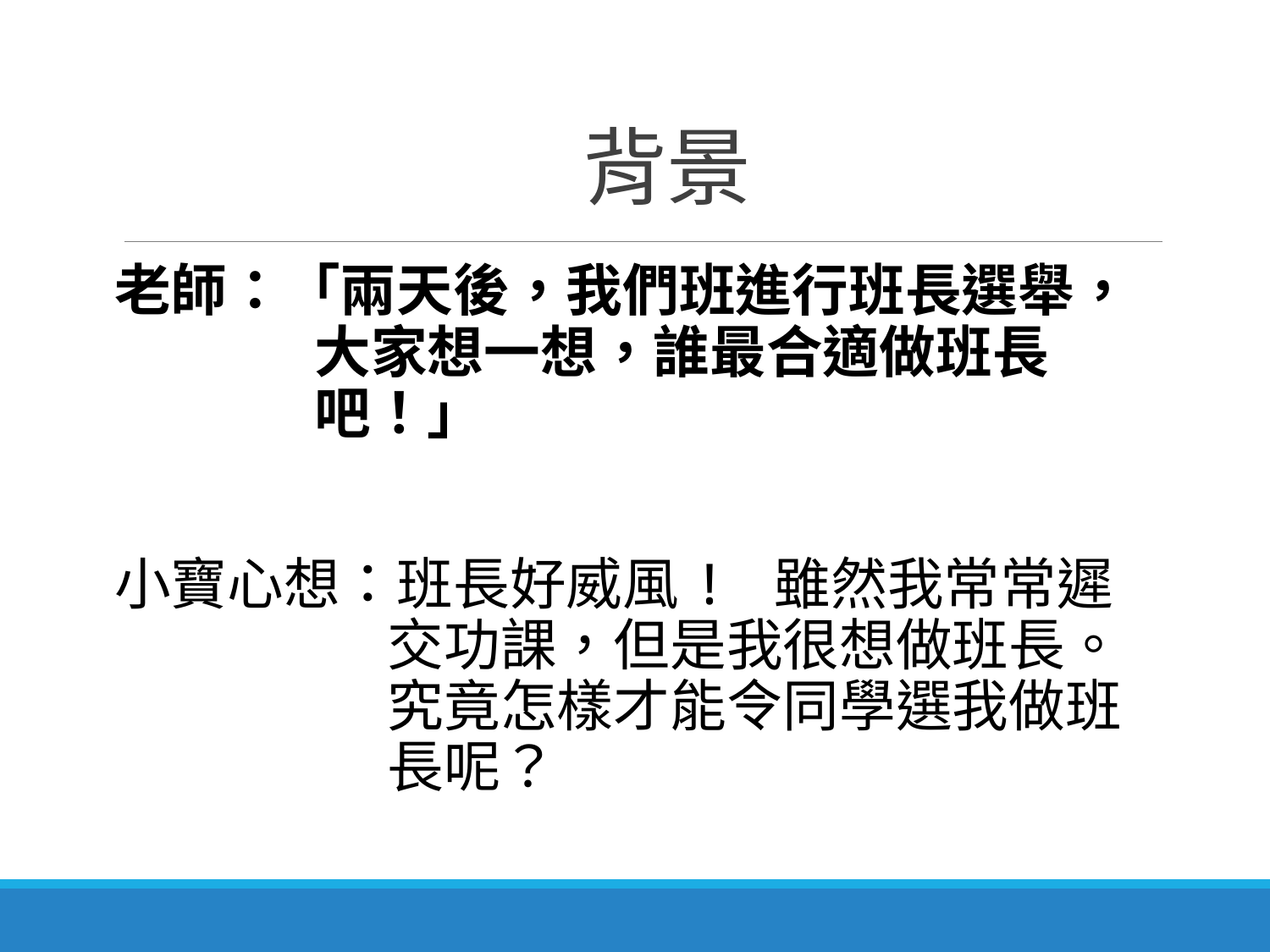

# 背景
老師：「兩天後，我們班進行班長選舉，大家想一想，誰最合適做班長吧！」

小寶心想：班長好威風! 雖然我常常遲交功課，但是我很想做班長。究竟怎樣才能令同學選我做班長呢？